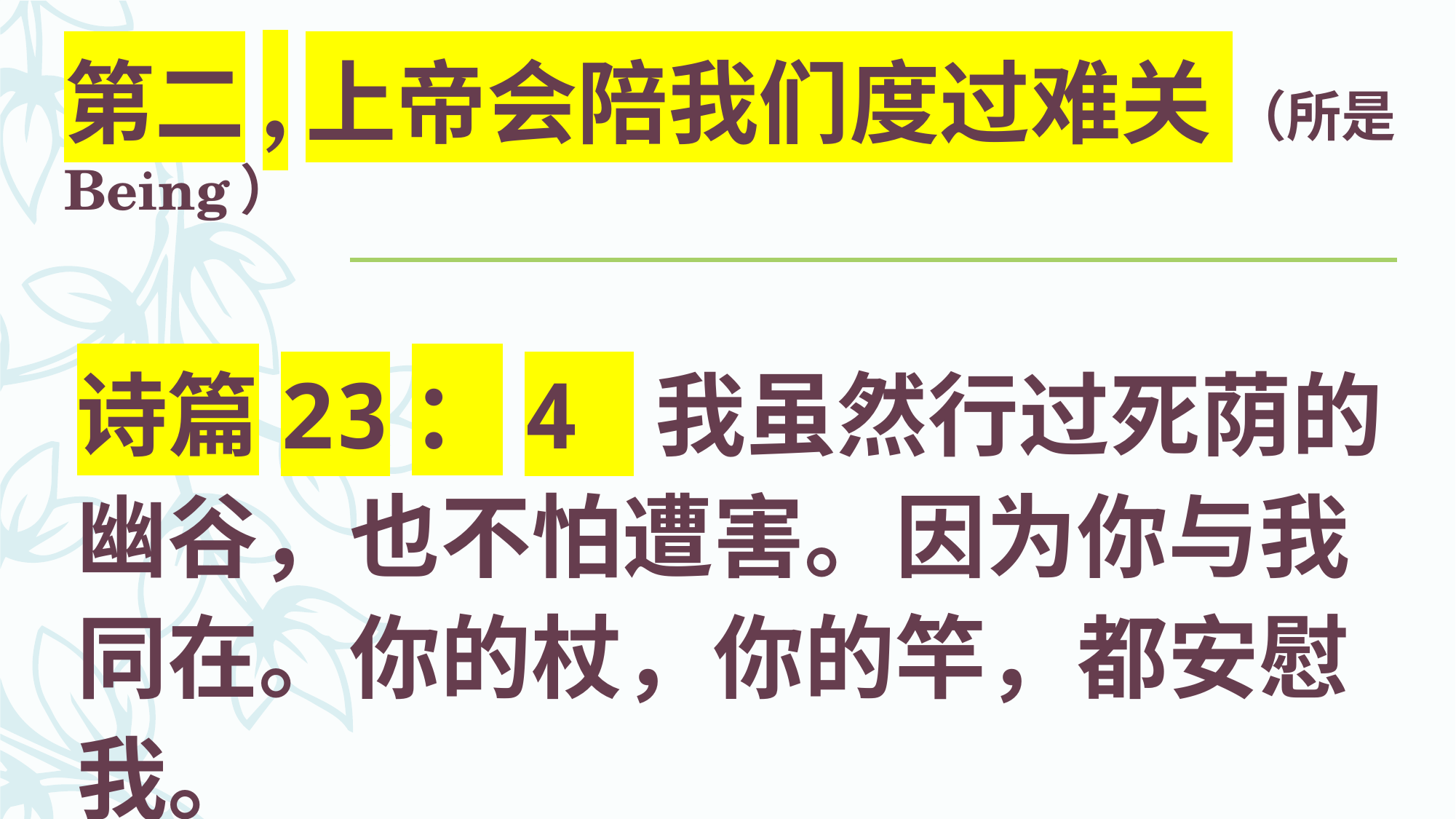

# 第二,上帝会陪我们度过难关 （所是Being）
诗篇23：4 我虽然行过死荫的幽谷，也不怕遭害。因为你与我同在。你的杖，你的竿，都安慰我。